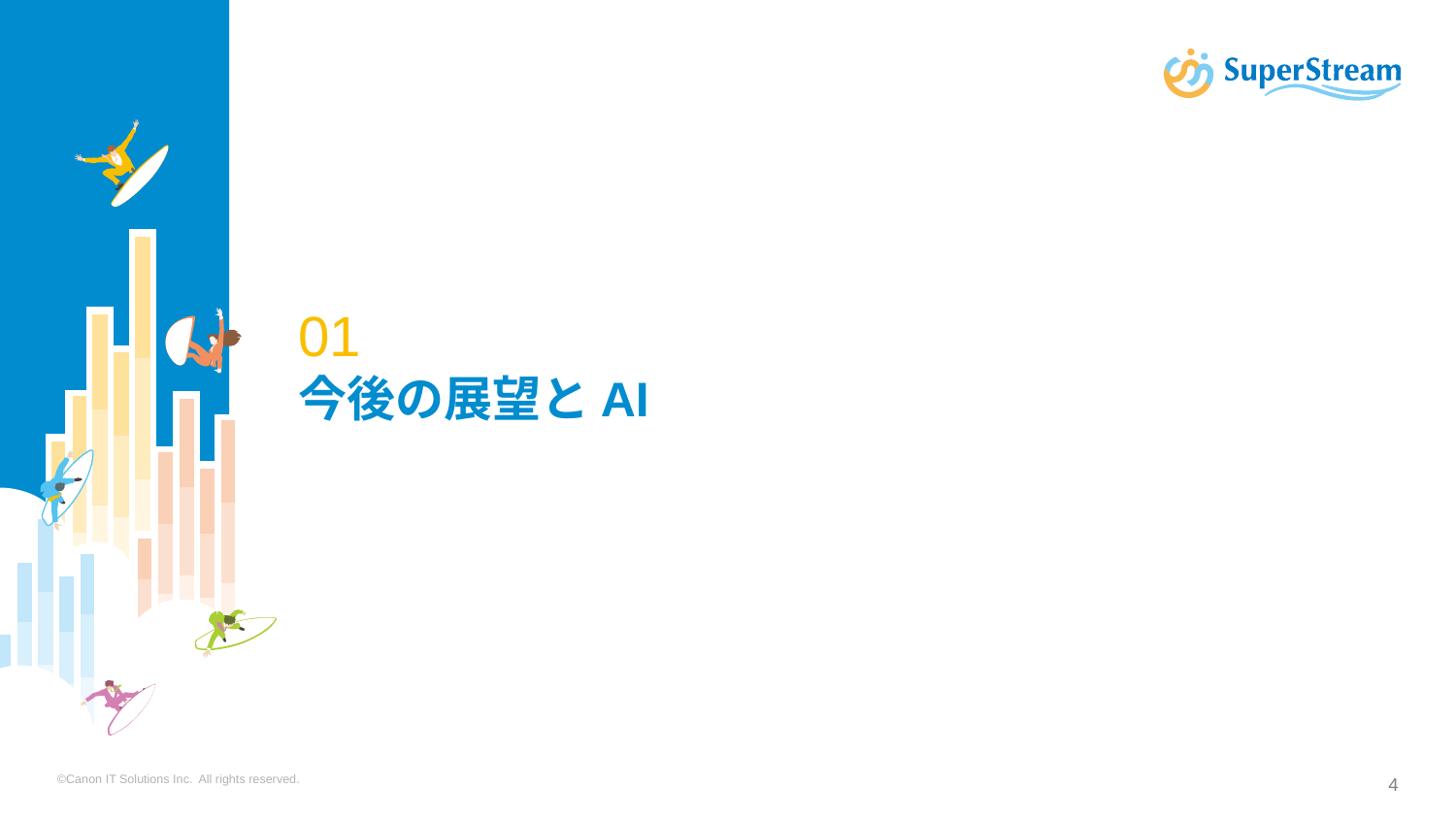

# 01 今後の展望とAI
©Canon IT Solutions Inc.  All rights reserved.
4